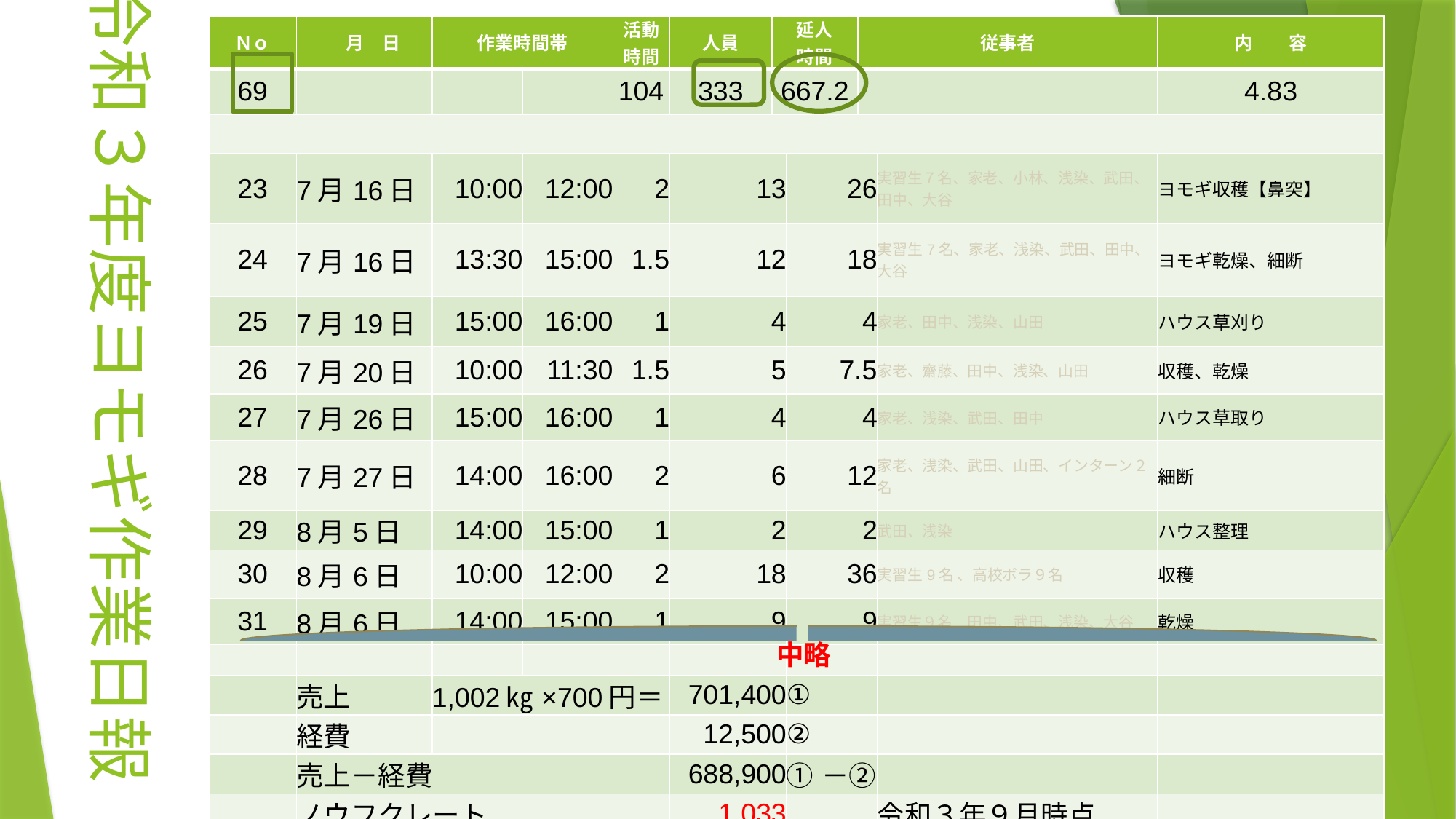

| Ｎｏ | 月　日 | 作業時間帯 |  | 活動 時間 | 人員 | 延人 時間 |  | 従事者 |  | 内　　容 |
| --- | --- | --- | --- | --- | --- | --- | --- | --- | --- | --- |
| 69 |  |  |  | 104 | 333 | 667.2 |  |  |  | 4.83 |
|  |  |  |  |  |  |  |  |  |  |  |
| 23 | 7月16日 | 10:00 | 12:00 | 2 | 13 | 26 | 26 | 実習生７名、家老、小林、浅染、武田、田中、大谷 | 実習生７名、家老、小林、浅染、武田、田中、大谷 | ヨモギ収穫【鼻突】 |
| 24 | 7月16日 | 13:30 | 15:00 | 1.5 | 12 | 18 | 18 | 実習生7名、家老、浅染、武田、田中、大谷 | 実習生7名、家老、浅染、武田、田中、大谷 | ヨモギ乾燥、細断 |
| 25 | 7月19日 | 15:00 | 16:00 | 1 | 4 | 4 | 4 | 家老、田中、浅染、山田 | 家老、田中、浅染、山田 | ハウス草刈り |
| 26 | 7月20日 | 10:00 | 11:30 | 1.5 | 5 | 7.5 | 7.5 | 家老、齋藤、田中、浅染、山田 | 家老、齋藤、田中、浅染、山田 | 収穫、乾燥 |
| 27 | 7月26日 | 15:00 | 16:00 | 1 | 4 | 4 | 4 | 家老、浅染、武田、田中 | 家老、浅染、武田、田中 | ハウス草取り |
| 28 | 7月27日 | 14:00 | 16:00 | 2 | 6 | 12 | 12 | 家老、浅染、武田、山田、インターン２名 | 家老、浅染、武田、山田、インターン２名 | 細断 |
| 29 | 8月5日 | 14:00 | 15:00 | 1 | 2 | 2 | 2 | 武田、浅染 | 武田、浅染 | ハウス整理 |
| 30 | 8月6日 | 10:00 | 12:00 | 2 | 18 | 36 | 36 | 実習生9名 、高校ボラ９名 | 実習生9名 、高校ボラ９名 | 収穫 |
| 31 | 8月6日 | 14:00 | 15:00 | 1 | 9 | 9 | 9 | 実習生９名　田中、武田、浅染、大谷 | 実習生９名　田中、武田、浅染、大谷 | 乾燥 |
|  |  |  |  |  |  |  |  |  |  |  |
|  | 売上 | 1,002㎏×700円＝ |  |  | 701,400 | ① | ① |  |  |  |
|  | 経費 |  |  |  | 12,500 | ② | ② |  |  |  |
|  | 売上－経費 |  |  |  | 688,900 | ①－② | ①－② |  |  |  |
|  | ノウフクレート |  |  |  | 1,033 |  |  | 令和３年９月時点 | 令和３年９月時点 |  |
|  | ノウフクメンバー |  |  |  | 4.83 |  |  |  |  |  |

# 令和３年度ヨモギ作業日報

中略